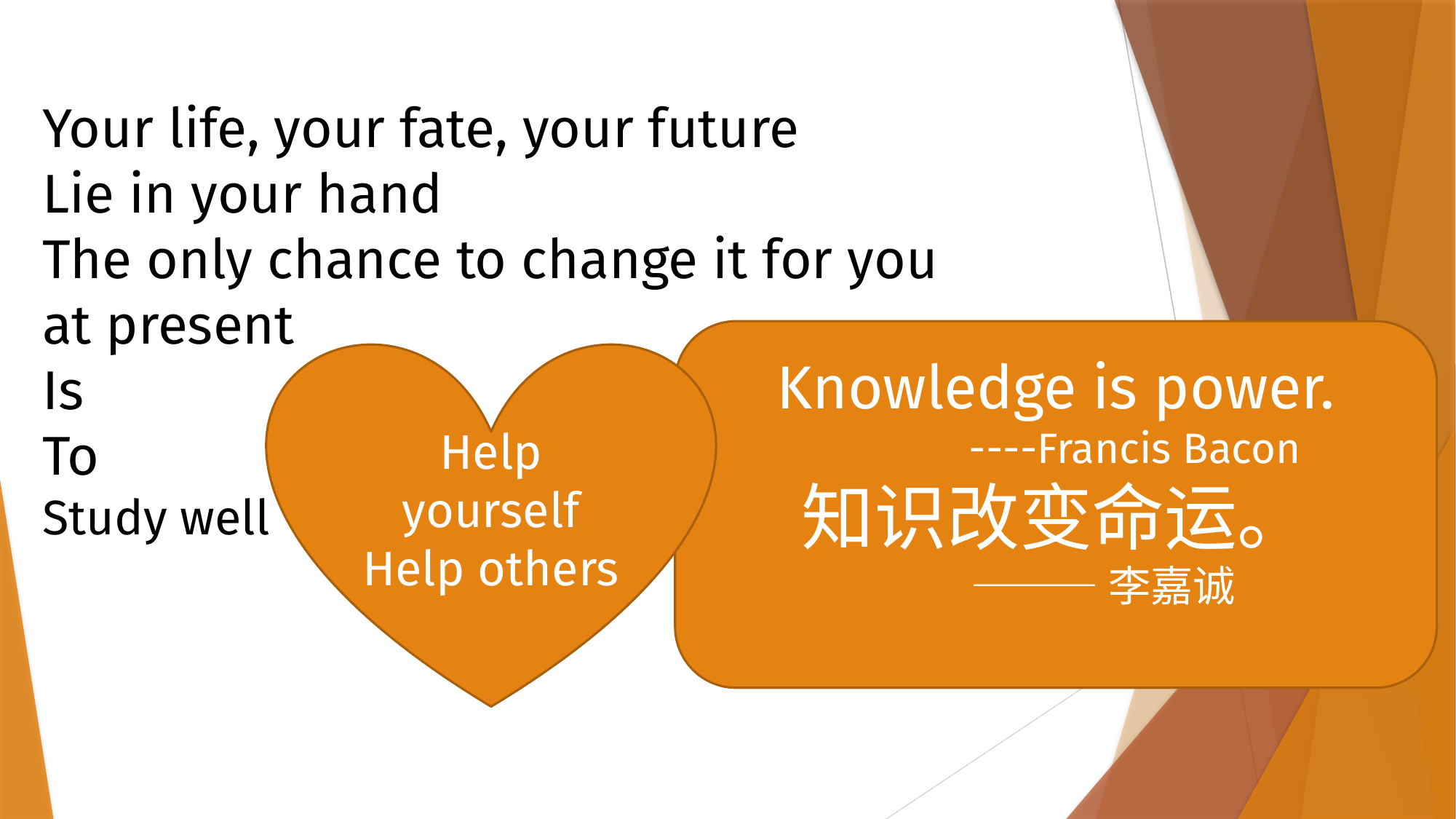

Your life, your fate, your future
Lie in your hand
The only chance to change it for you at present
Is
To
Study well
Knowledge is power.
              ----Francis Bacon
知识改变命运。
          ———李嘉诚

Help yourself
Help others